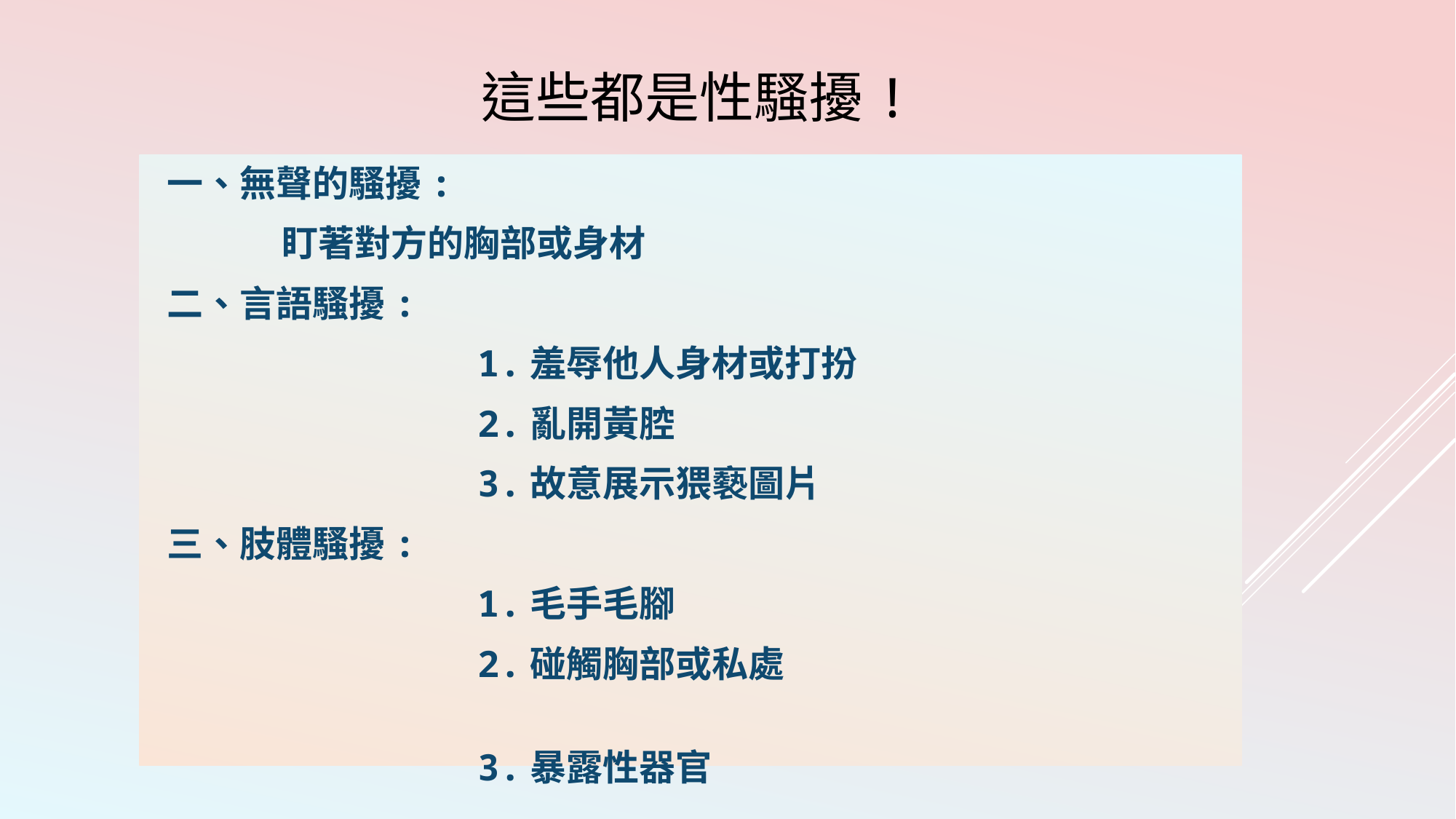

# 這些都是性騷擾!
 一、無聲的騷擾:
               盯著對方的胸部或身材
 二、言語騷擾:
               1.羞辱他人身材或打扮
               2.亂開黃腔
               3.故意展示猥褻圖片
 三、肢體騷擾:
               1.毛手毛腳
               2.碰觸胸部或私處
               3.暴露性器官